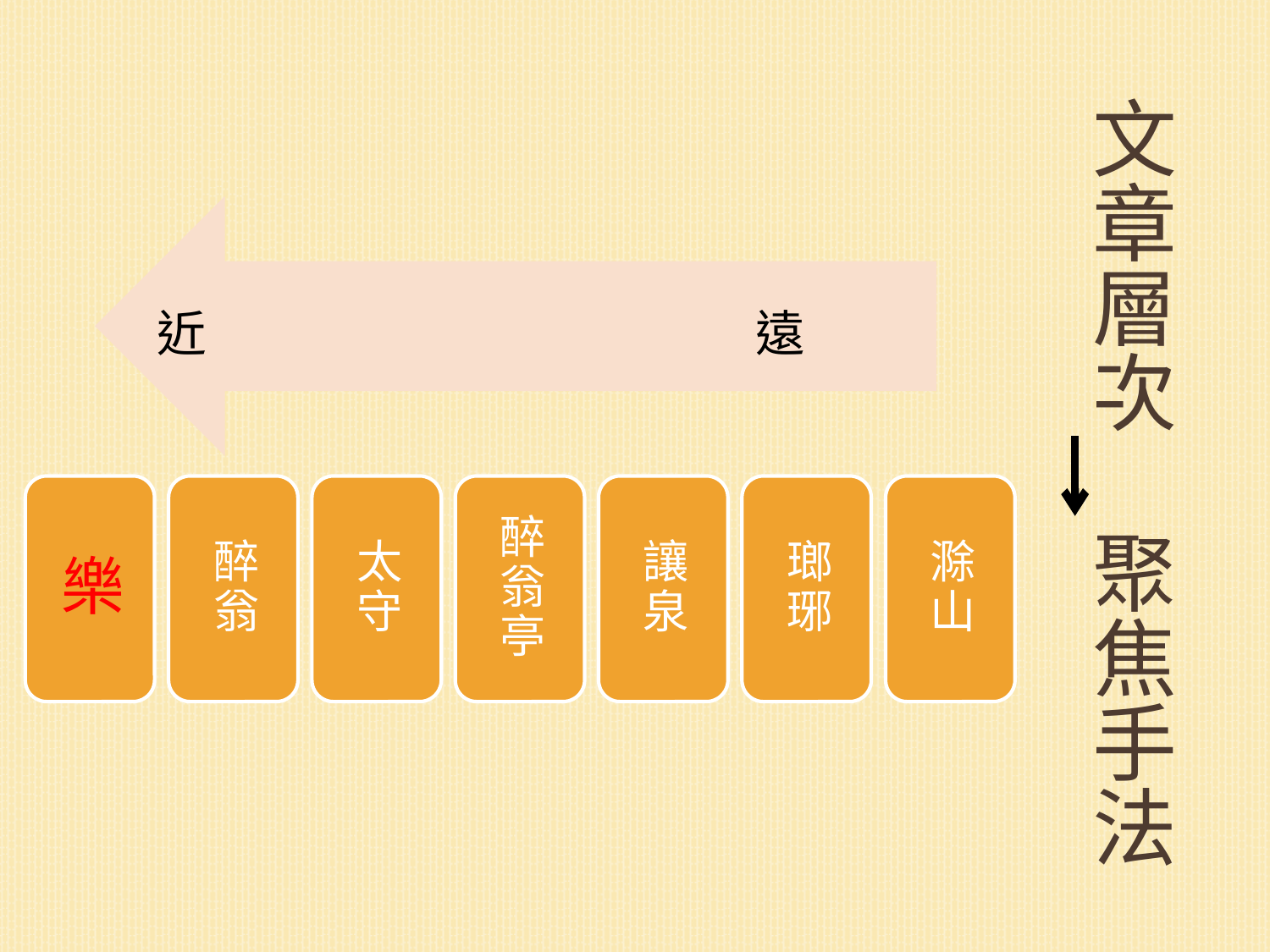

# 文章層次     聚焦手法
滁山
瑯琊
讓泉
醉翁亭
太守
醉翁
樂
近                                                  遠